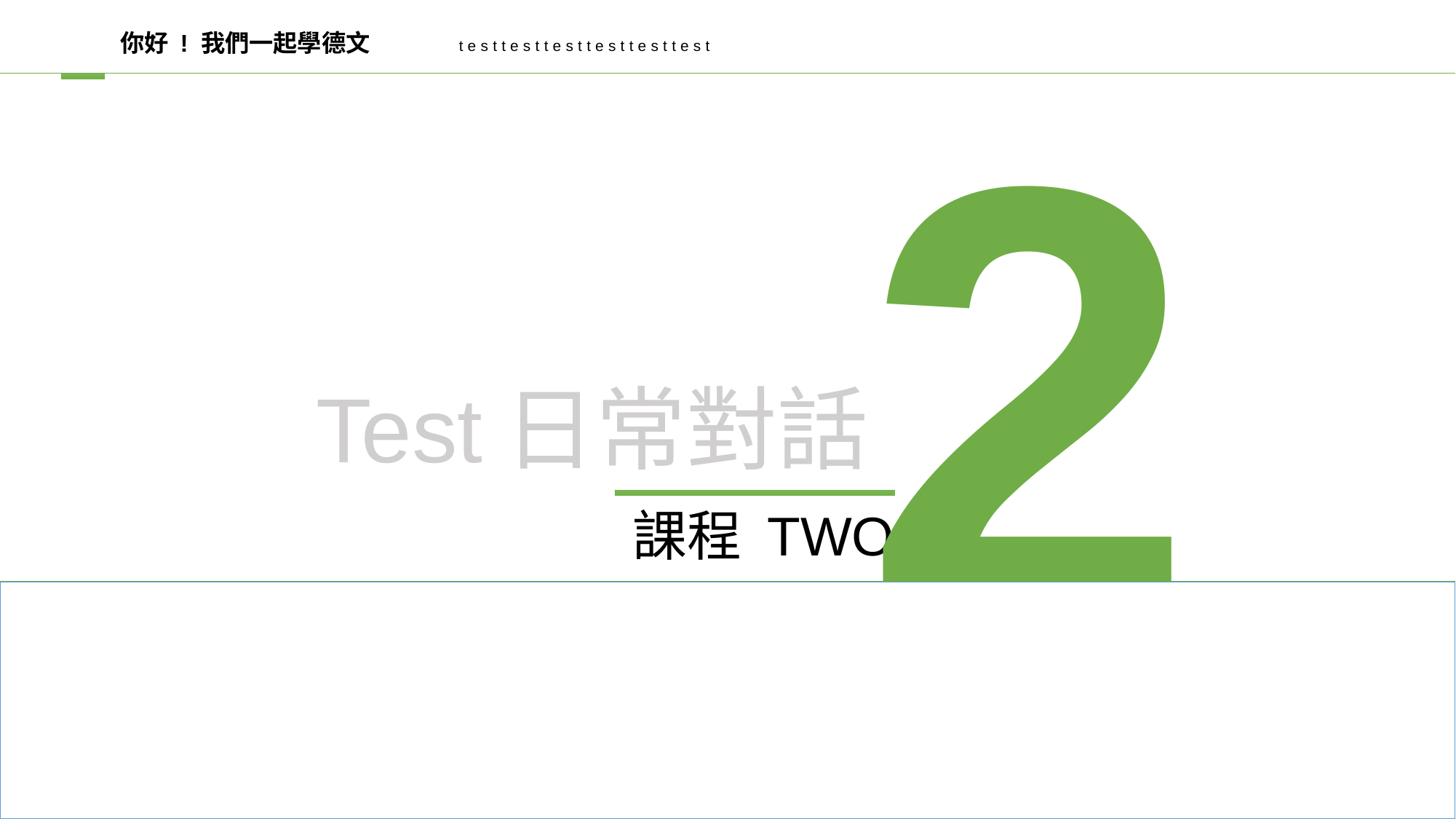

2
你好 ! 我們一起學德文
testtesttesttesttesttest

Test日常對話

課程 TWO